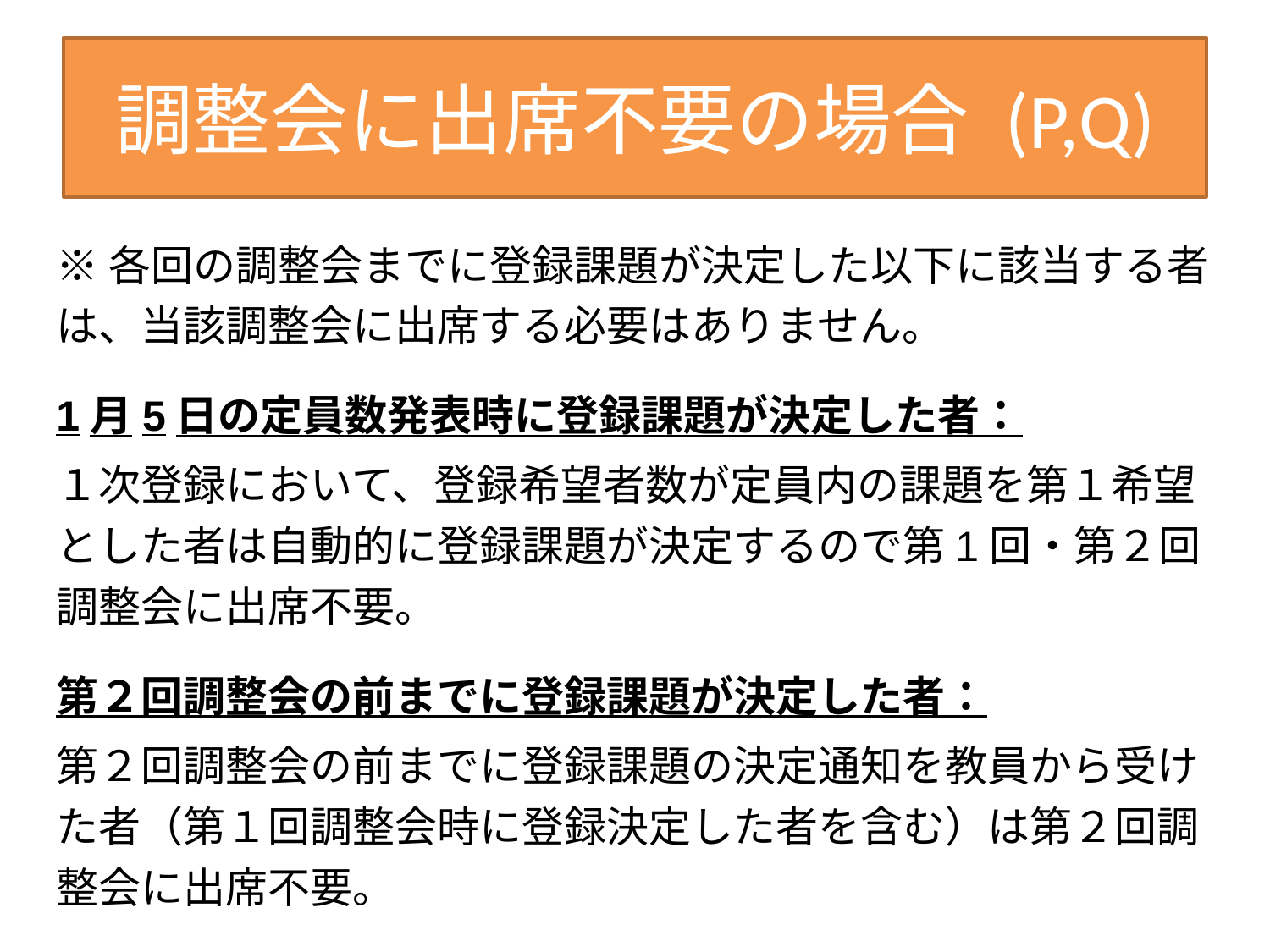

# 調整会に出席不要の場合 (P,Q)
※各回の調整会までに登録課題が決定した以下に該当する者は、当該調整会に出席する必要はありません。

1月5日の定員数発表時に登録課題が決定した者：
１次登録において、登録希望者数が定員内の課題を第１希望とした者は自動的に登録課題が決定するので第1回・第２回調整会に出席不要。

第２回調整会の前までに登録課題が決定した者：
第２回調整会の前までに登録課題の決定通知を教員から受けた者（第１回調整会時に登録決定した者を含む）は第２回調整会に出席不要。